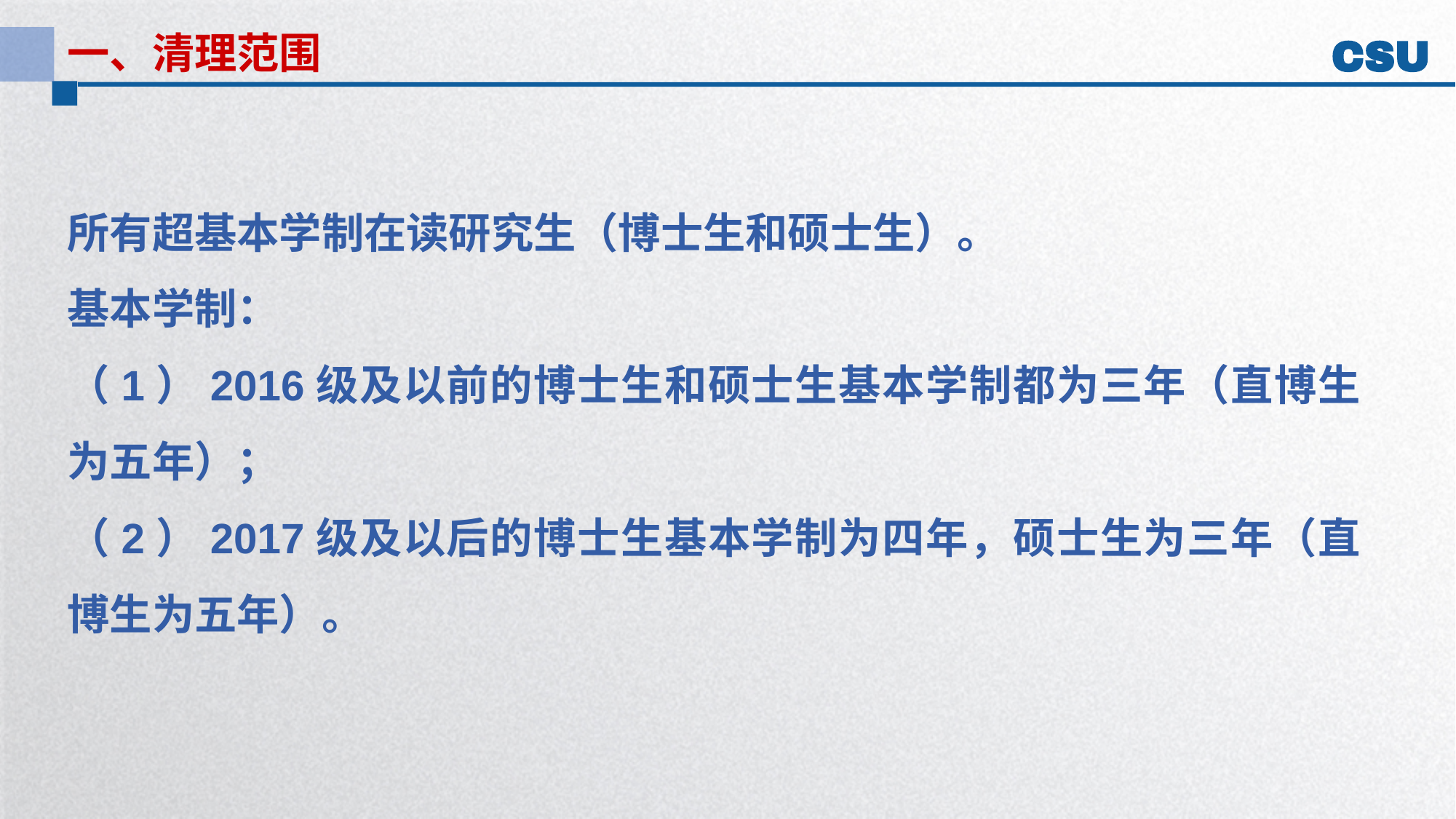

一、清理范围
CSU

所有超基本学制在读研究生（博士生和硕士生）。
基本学制：
（1）2016级及以前的博士生和硕士生基本学制都为三年（直博生为五年）；
（2）2017级及以后的博士生基本学制为四年，硕士生为三年（直博生为五年）。